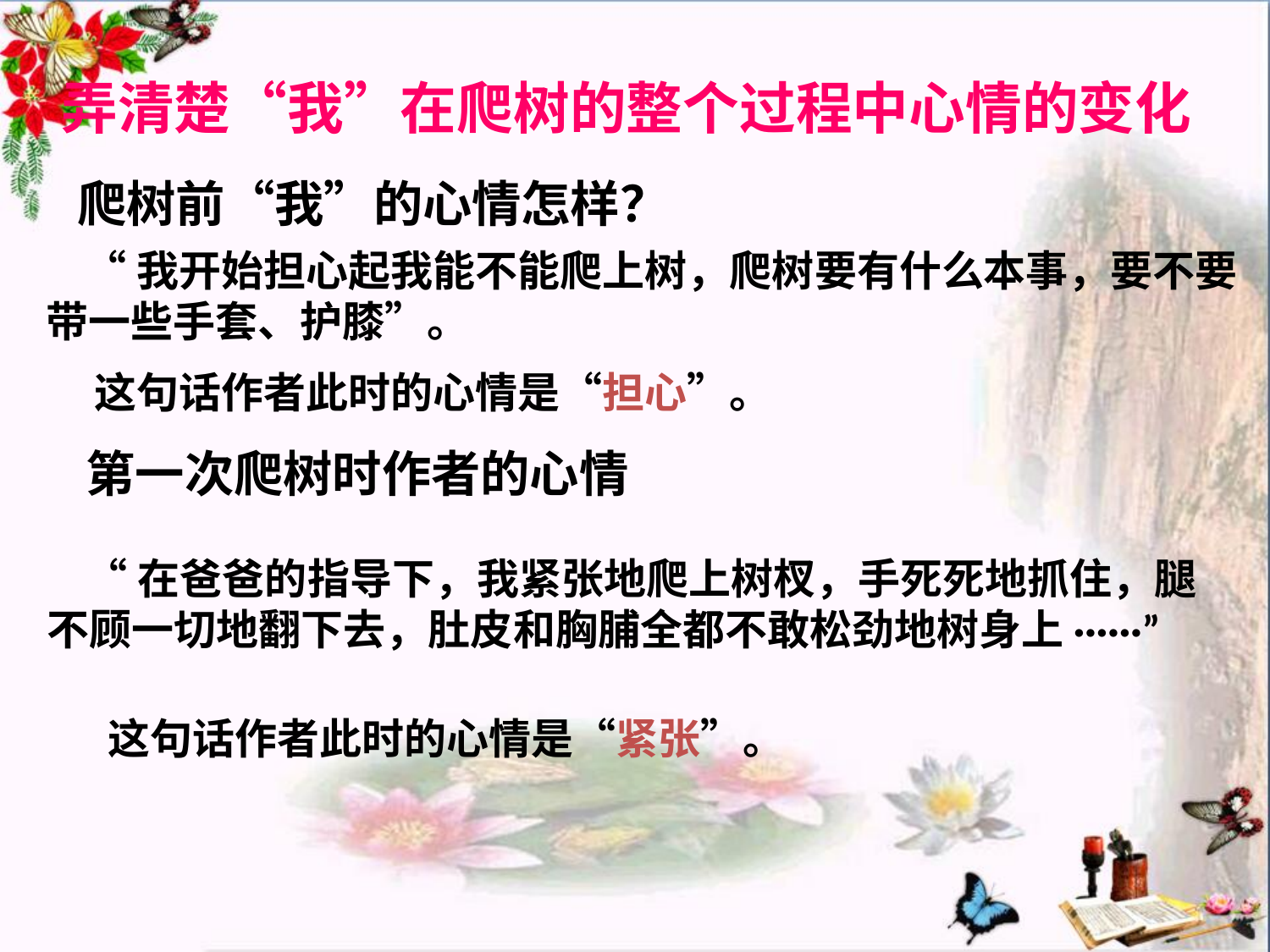

弄清楚“我”在爬树的整个过程中心情的变化
爬树前“我”的心情怎样？
    “我开始担心起我能不能爬上树，爬树要有什么本事，要不要带一些手套、护膝”。
    这句话作者此时的心情是“担心”。
第一次爬树时作者的心情
    “在爸爸的指导下，我紧张地爬上树杈，手死死地抓住，腿不顾一切地翻下去，肚皮和胸脯全都不敢松劲地树身上······”
这句话作者此时的心情是“紧张”。